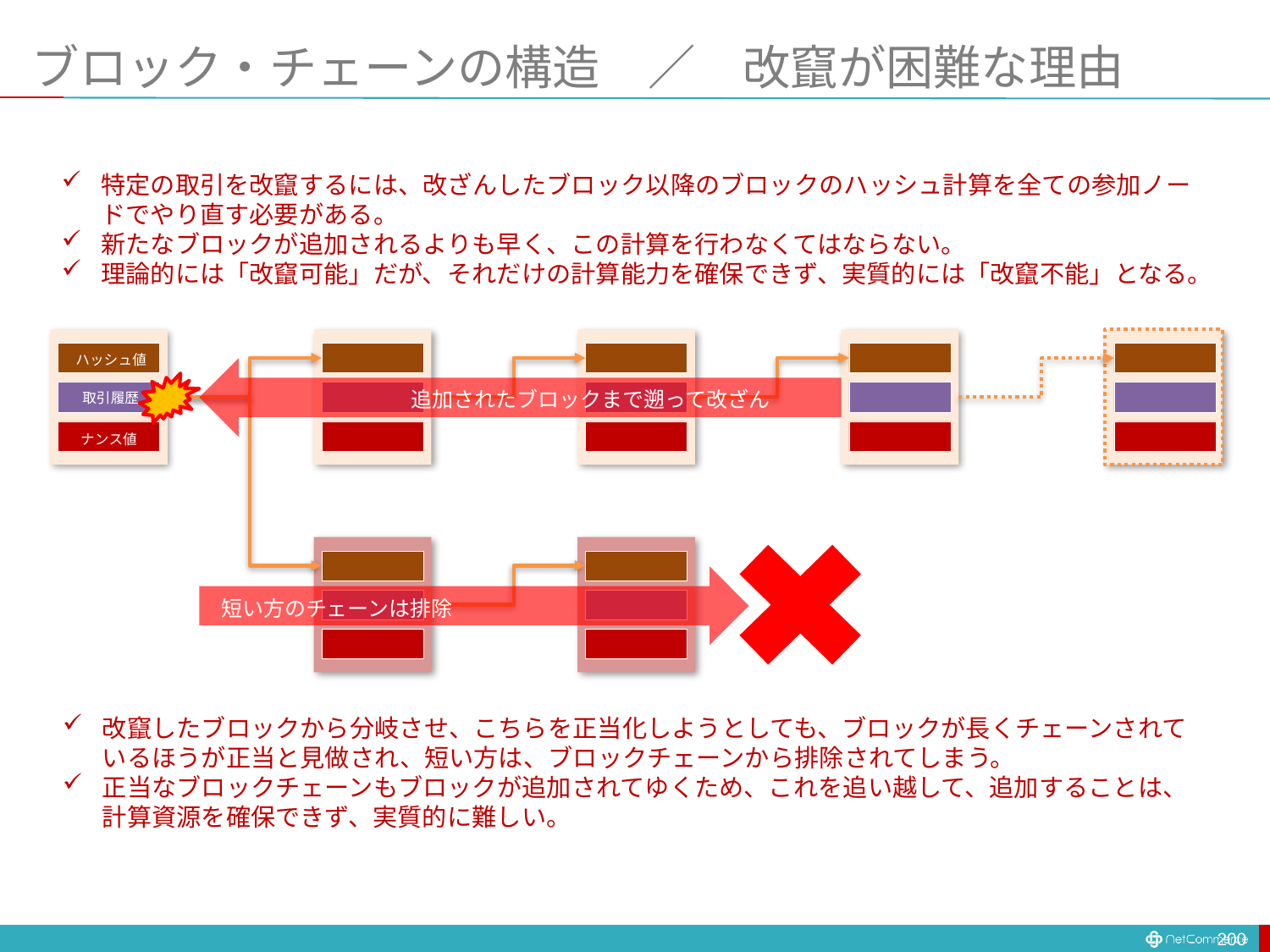

# ブロック・チェーンの構造　／　改竄が困難な理由
特定の取引を改竄するには、改ざんしたブロック以降のブロックのハッシュ計算を全ての参加ノードでやり直す必要がある。
新たなブロックが追加されるよりも早く、この計算を行わなくてはならない。
理論的には「改竄可能」だが、それだけの計算能力を確保できず、実質的には「改竄不能」となる。

ハッシュ値

追加されたブロックまで遡って改ざん

取引履歴

ナンス値

短い方のチェーンは排除

改竄したブロックから分岐させ、こちらを正当化しようとしても、ブロックが長くチェーンされているほうが正当と見做され、短い方は、ブロックチェーンから排除されてしまう。
正当なブロックチェーンもブロックが追加されてゆくため、これを追い越して、追加することは、計算資源を確保できず、実質的に難しい。
200